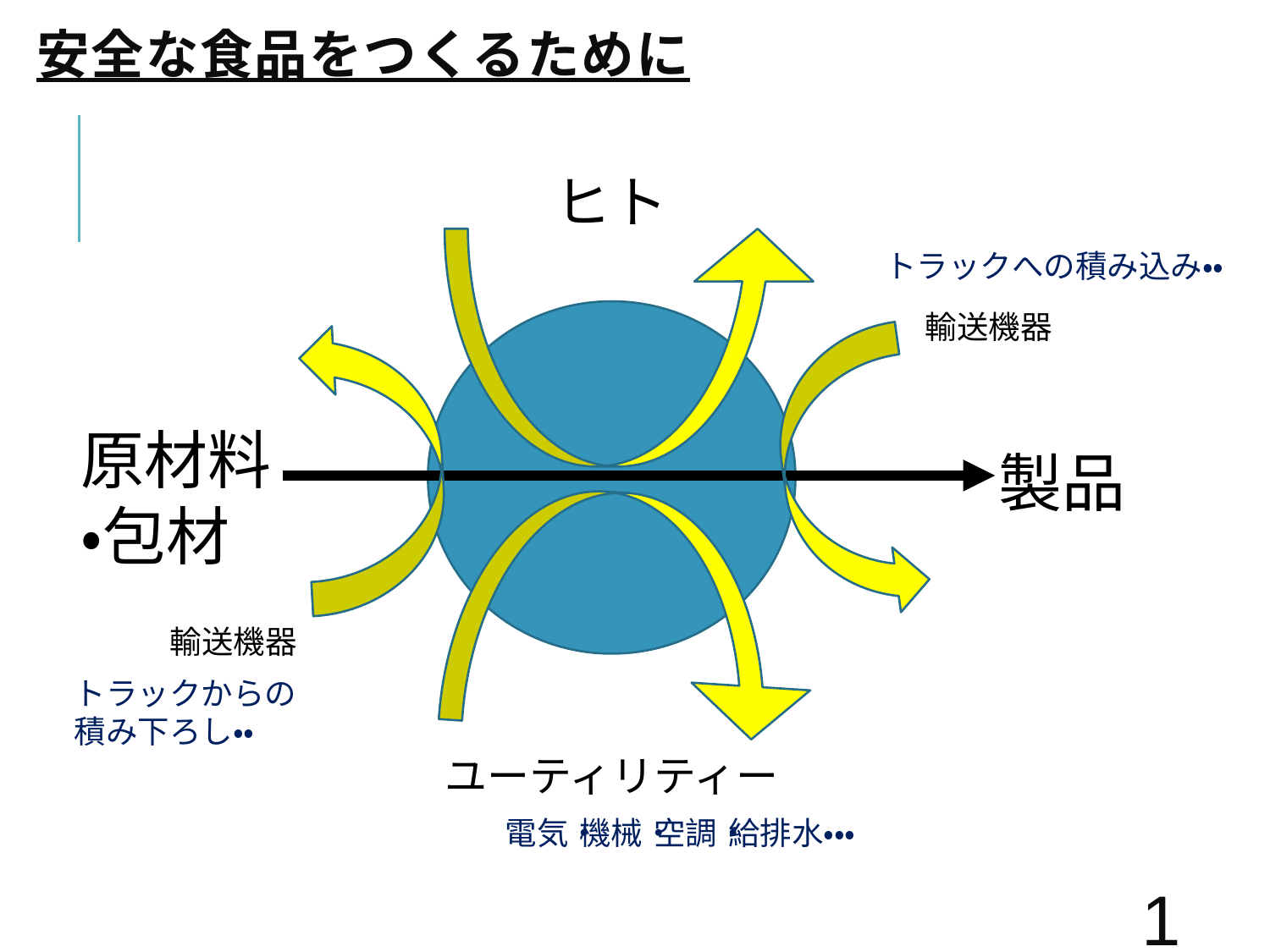

安全な食品をつくるために
ヒト

原材料
・包材
製品

ユーティリティー
トラックへの積み込み・・
輸送機器
輸送機器
トラックからの
積み下ろし・・
電気・機械・空調・給排水・・・
19